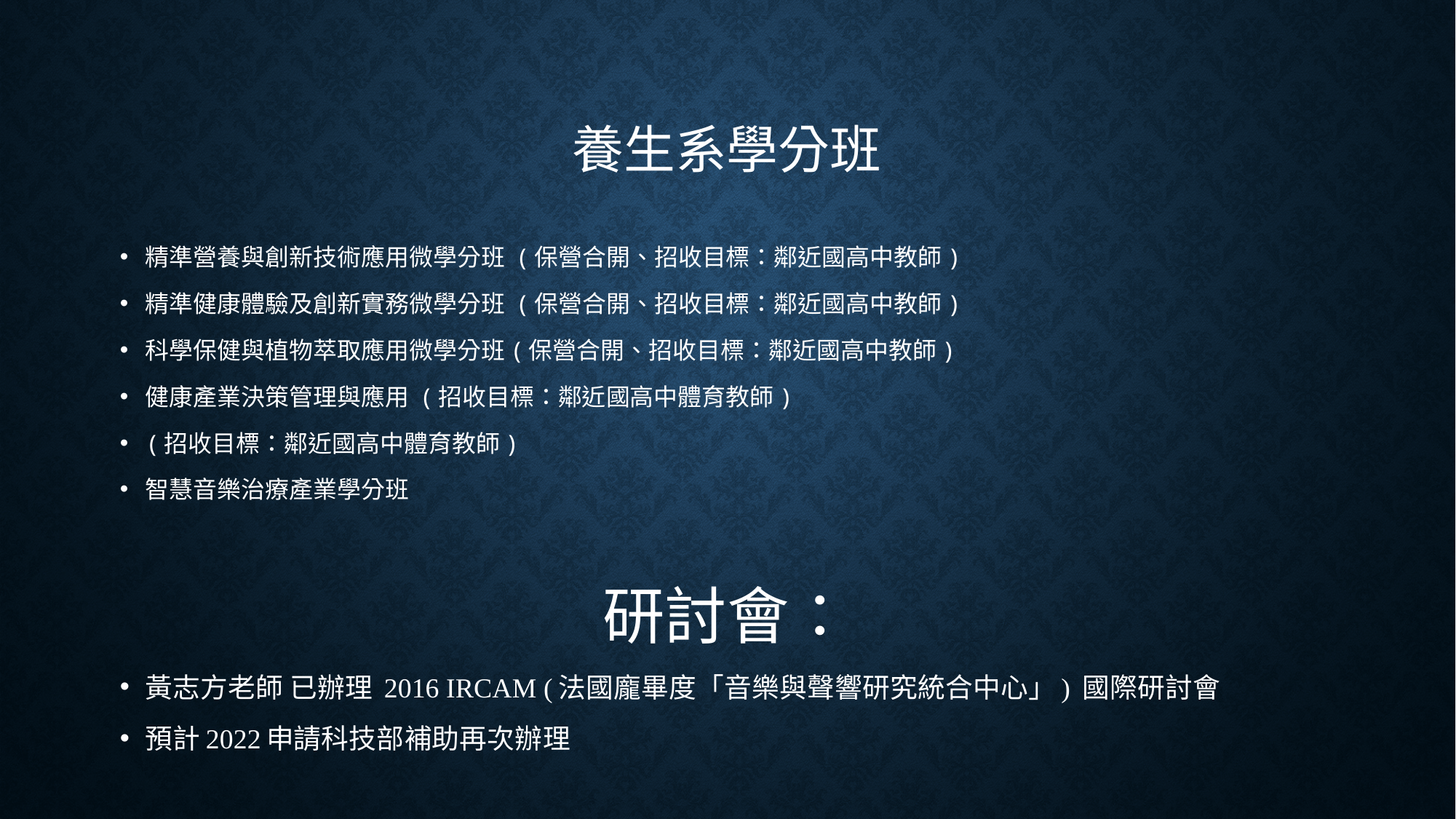

# 養生系學分班
精準營養與創新技術應用微學分班 (保營合開、招收目標：鄰近國高中教師)
精準健康體驗及創新實務微學分班 (保營合開、招收目標：鄰近國高中教師)
科學保健與植物萃取應用微學分班(保營合開、招收目標：鄰近國高中教師)
健康產業決策管理與應用 (招收目標：鄰近國高中體育教師)
(招收目標：鄰近國高中體育教師)
智慧音樂治療產業學分班

研討會：
黃志方老師 已辦理 2016 IRCAM (法國龐畢度「音樂與聲響研究統合中心」) 國際研討會
預計2022申請科技部補助再次辦理